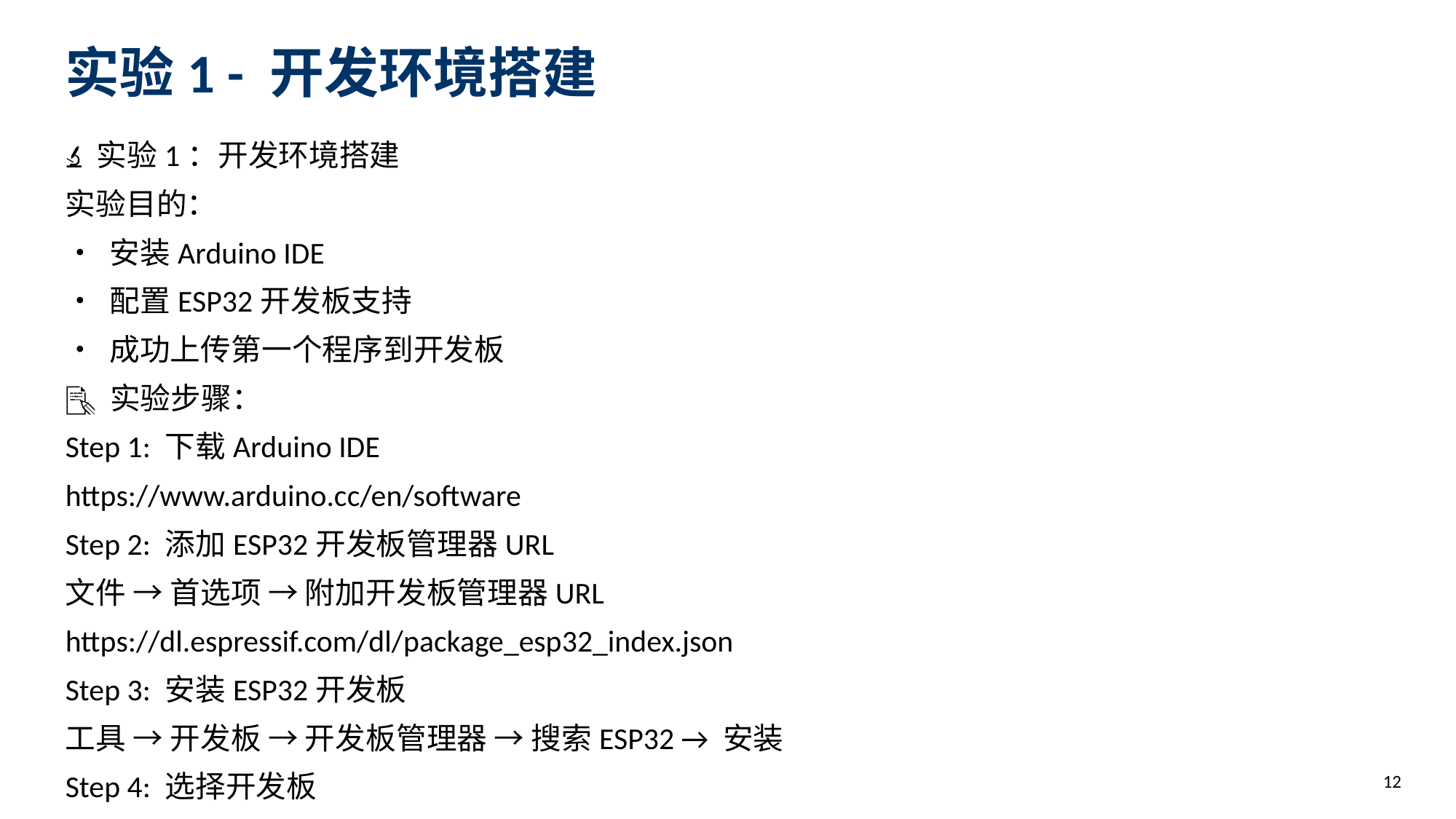

实验1 - 开发环境搭建
🔬 实验1：开发环境搭建
实验目的：
• 安装Arduino IDE
• 配置ESP32开发板支持
• 成功上传第一个程序到开发板
📝 实验步骤：
Step 1: 下载Arduino IDE
https://www.arduino.cc/en/software
Step 2: 添加ESP32开发板管理器URL
文件 → 首选项 → 附加开发板管理器URL
https://dl.espressif.com/dl/package_esp32_index.json
Step 3: 安装ESP32开发板
工具 → 开发板 → 开发板管理器 → 搜索ESP32 → 安装
Step 4: 选择开发板
工具 → 开发板 → ESP32 Arduino → "ESP32S3 Dev Module"
Step 5: 上传Hello World程序
文件 → 示例 → 01.Basics → Blink
上传 → 观察LED闪烁
12